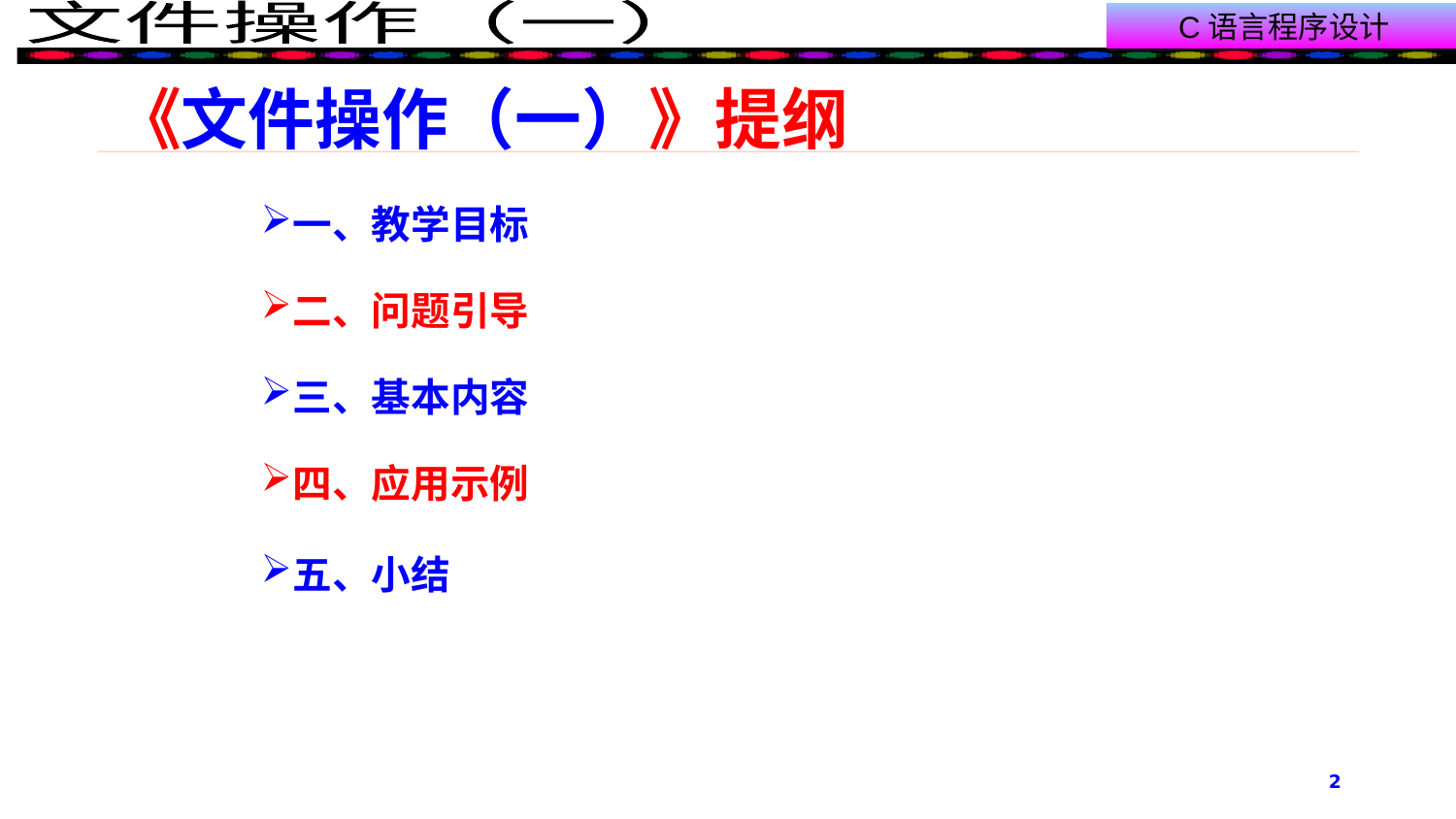

# 《文件操作（一）》提纲
一、教学目标
二、问题引导
三、基本内容
四、应用示例
五、小结
2